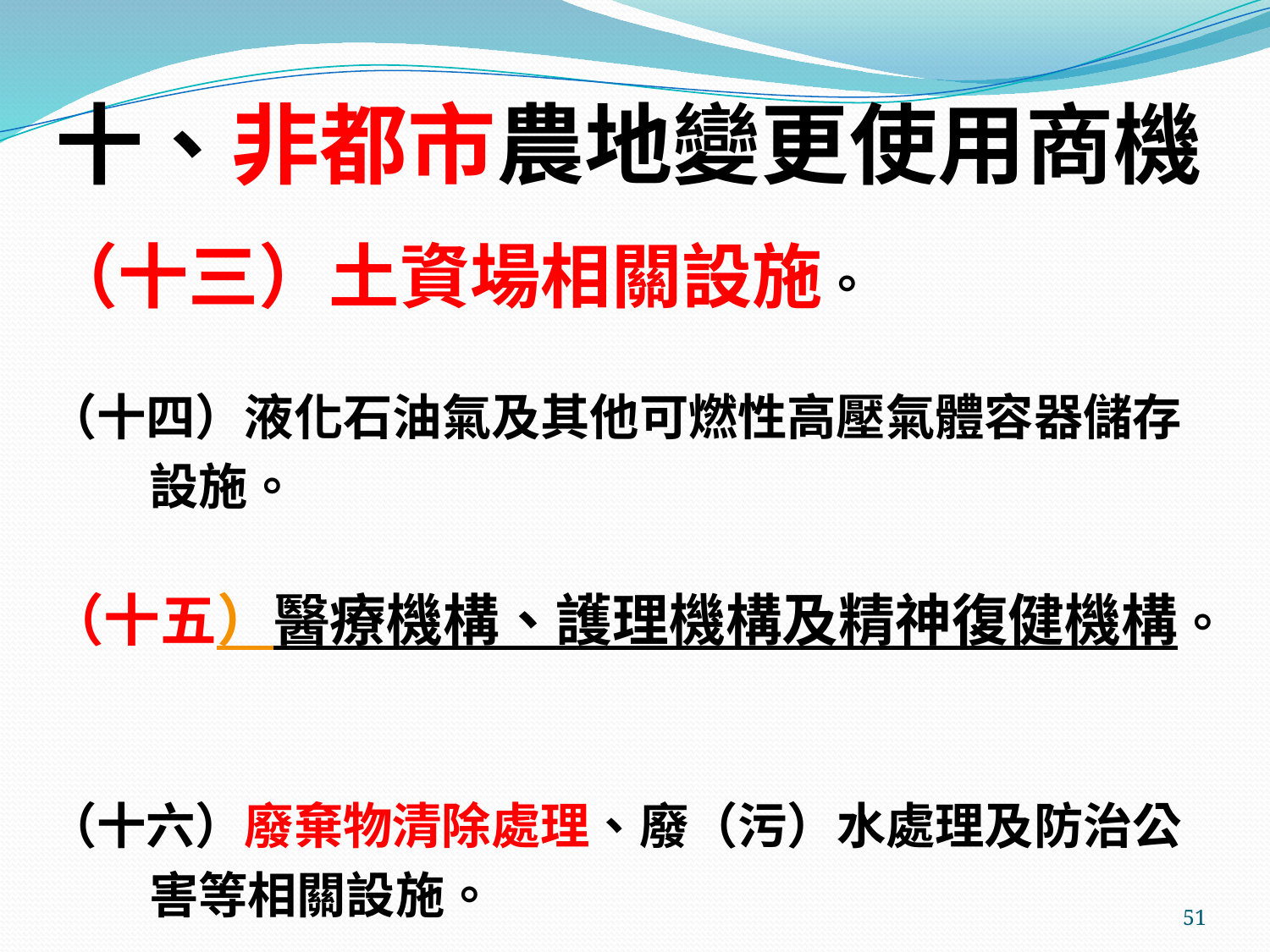

# 十、非都市農地變更使用商機
（十三）土資場相關設施。
（十四）液化石油氣及其他可燃性高壓氣體容器儲存
        設施。
（十五）醫療機構、護理機構及精神復健機構。
（十六）廢棄物清除處理、廢（污）水處理及防治公
        害等相關設施。
51